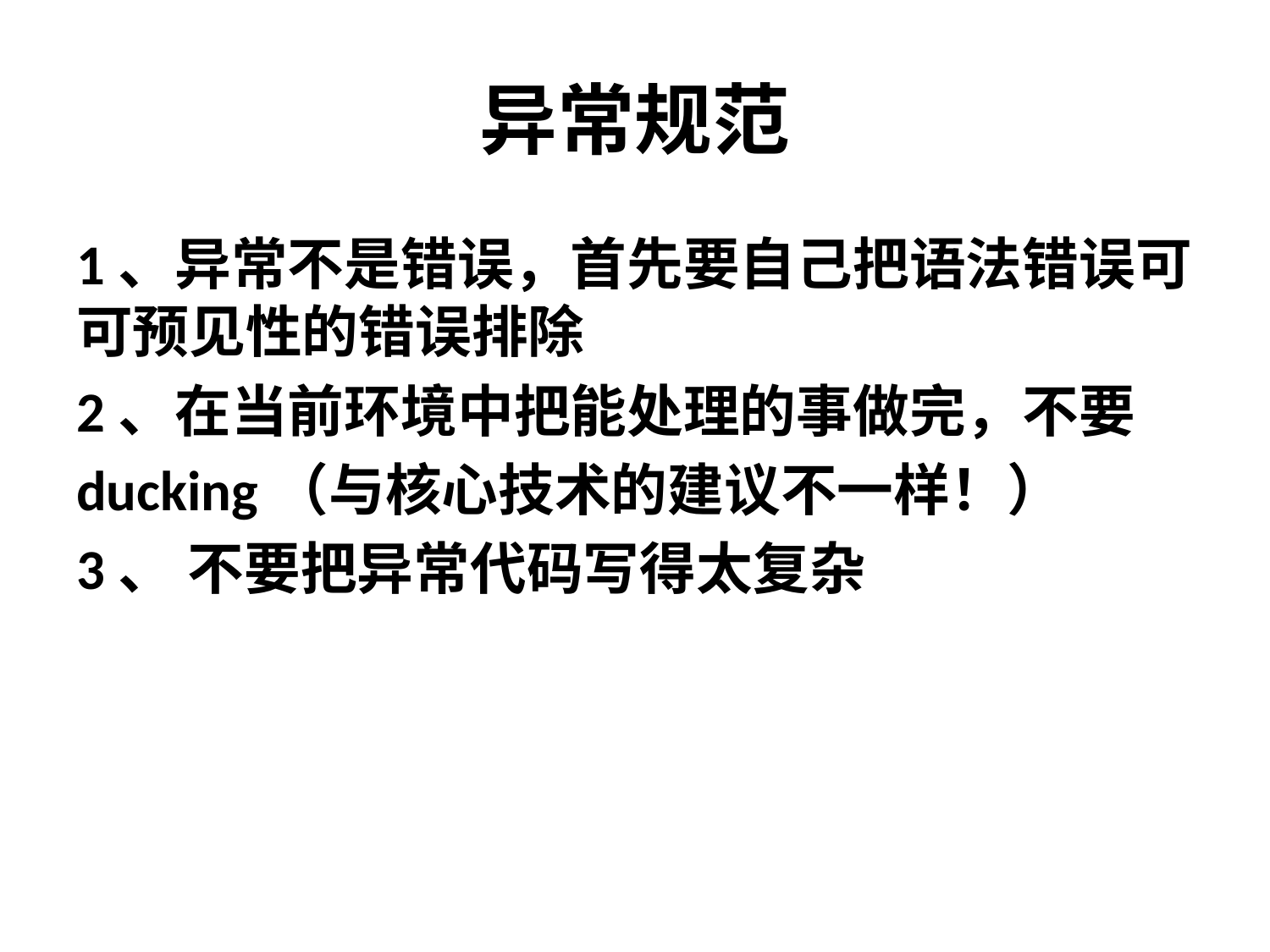

# 异常规范
1、异常不是错误，首先要自己把语法错误可可预见性的错误排除
2、在当前环境中把能处理的事做完，不要
ducking（与核心技术的建议不一样！）
3、 不要把异常代码写得太复杂